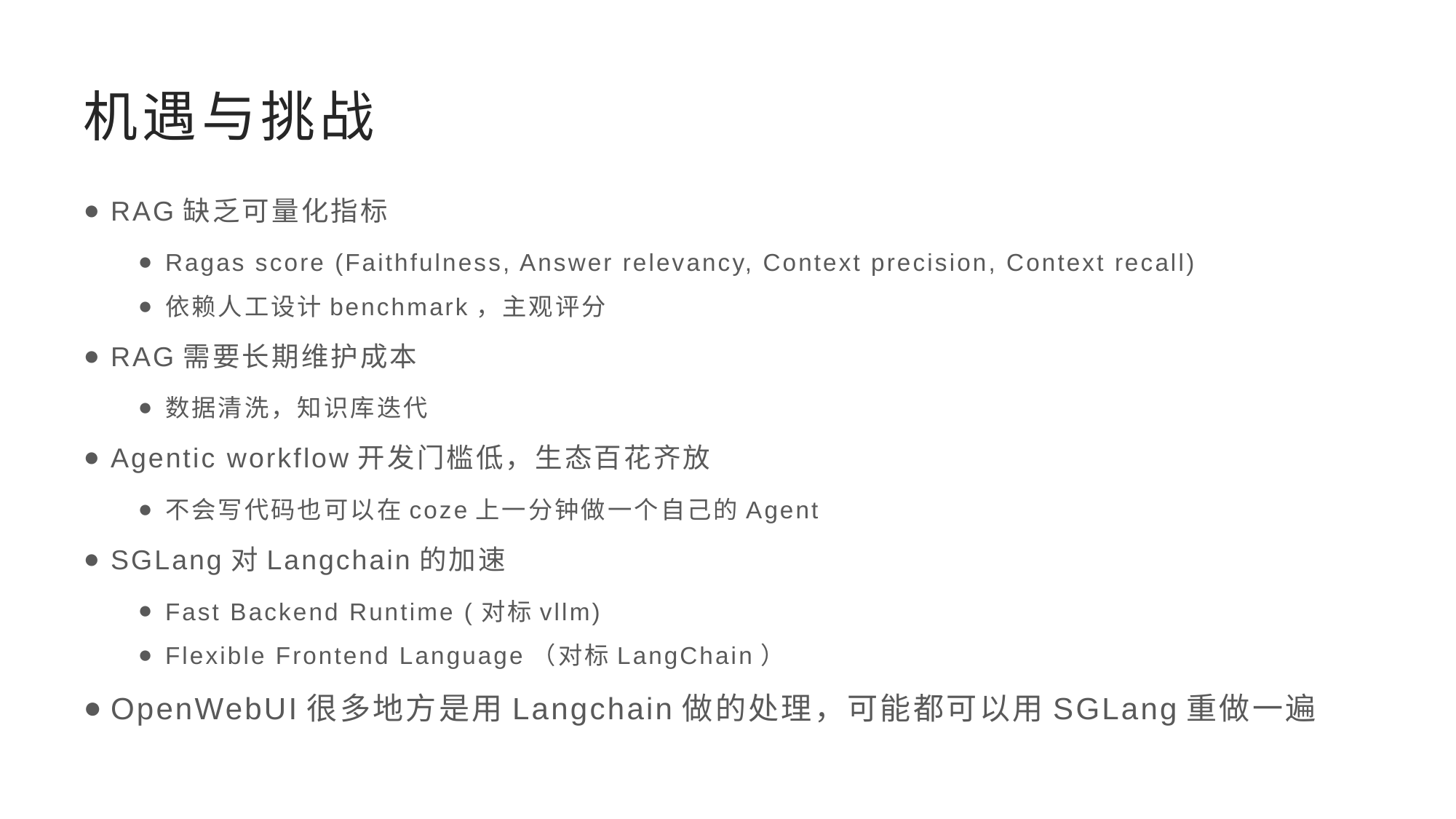

# 机遇与挑战
RAG缺乏可量化指标
Ragas score (Faithfulness, Answer relevancy, Context precision, Context recall)
依赖人工设计benchmark，主观评分
RAG需要长期维护成本
数据清洗，知识库迭代
Agentic workflow开发门槛低，生态百花齐放
不会写代码也可以在coze上一分钟做一个自己的Agent
SGLang对Langchain的加速
Fast Backend Runtime (对标vllm)
Flexible Frontend Language（对标LangChain）
OpenWebUI很多地方是用Langchain做的处理，可能都可以用SGLang重做一遍